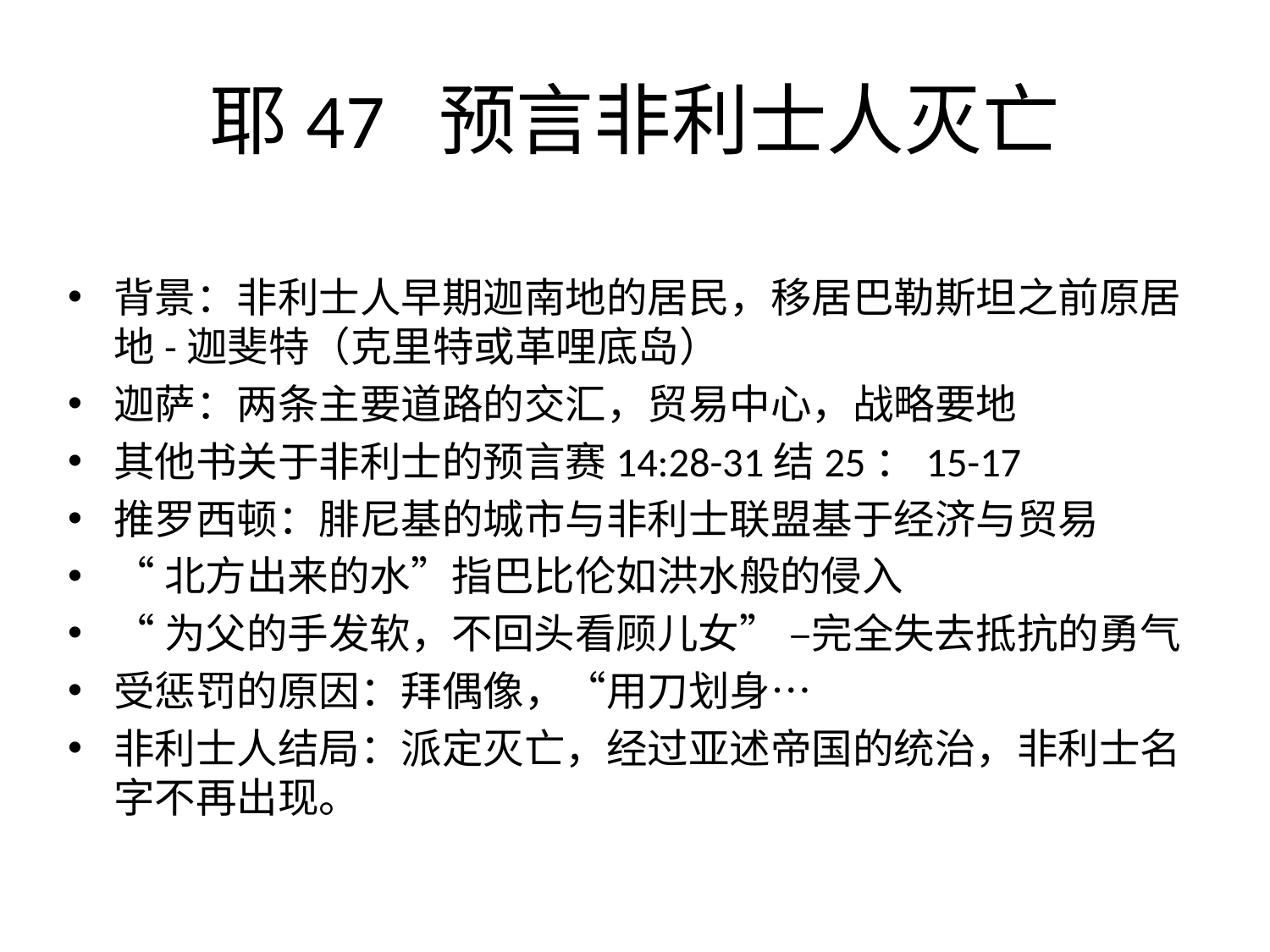

# 耶47  预言非利士人灭亡

背景：非利士人早期迦南地的居民，移居巴勒斯坦之前原居地-迦斐特（克里特或革哩底岛）
迦萨：两条主要道路的交汇，贸易中心，战略要地
其他书关于非利士的预言赛14:28-31结25：15-17
推罗西顿：腓尼基的城市与非利士联盟基于经济与贸易
“北方出来的水”指巴比伦如洪水般的侵入
“为父的手发软，不回头看顾儿女” –完全失去抵抗的勇气
受惩罚的原因：拜偶像，“用刀划身…
非利士人结局：派定灭亡，经过亚述帝国的统治，非利士名字不再出现。